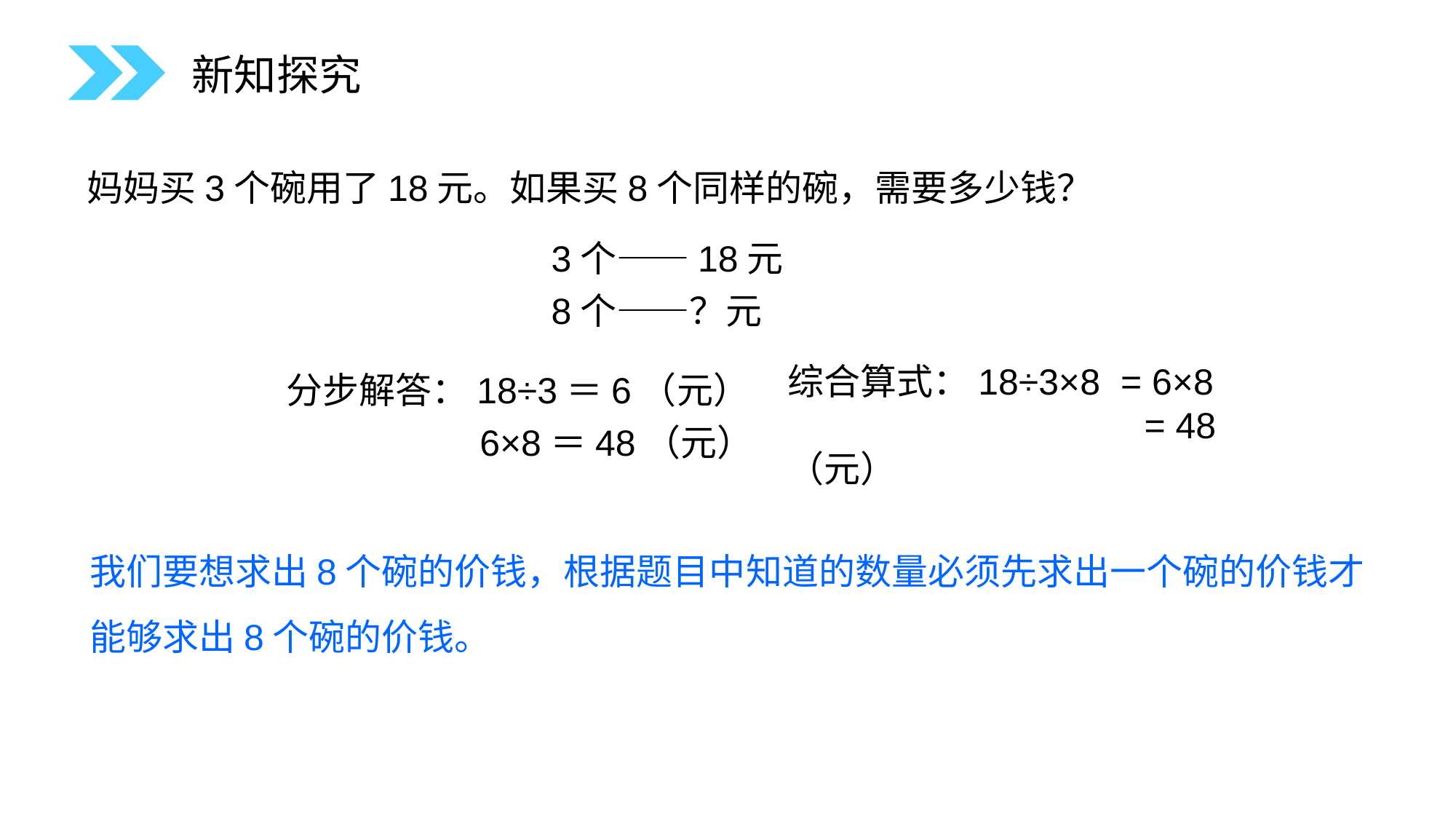

新知探究
    妈妈买3个碗用了18元。如果买8个同样的碗，需要多少钱？
           3个——18元
           8个——？元
分步解答：18÷3＝6（元）
                   6×8＝48（元）

综合算式：18÷3×8  = 6×8
                                   = 48（元）
我们要想求出8个碗的价钱，根据题目中知道的数量必须先求出一个碗的价钱才能够求出8个碗的价钱。